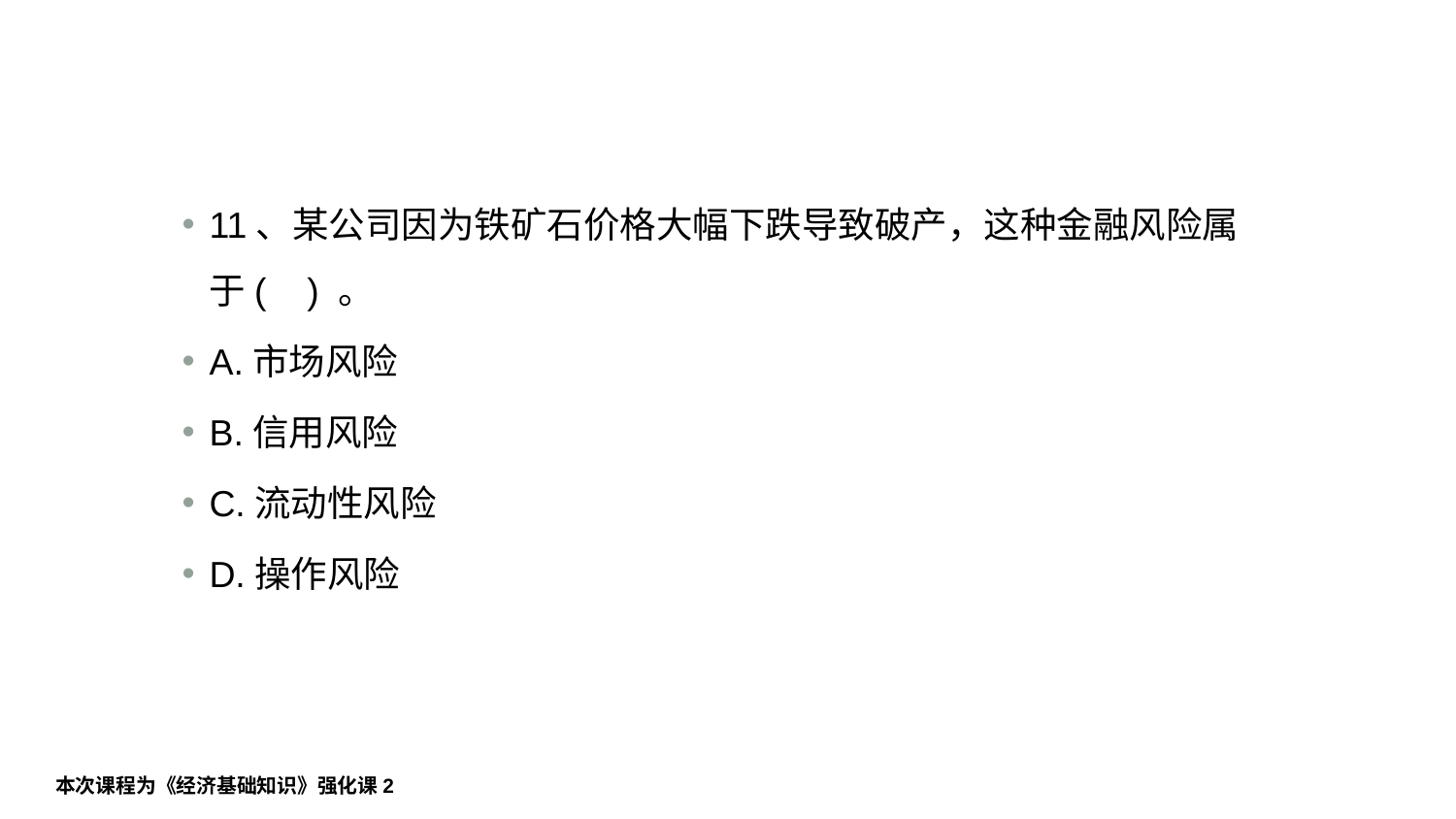

#
11、某公司因为铁矿石价格大幅下跌导致破产，这种金融风险属于(    ) 。
A.市场风险
B.信用风险
C.流动性风险
D.操作风险